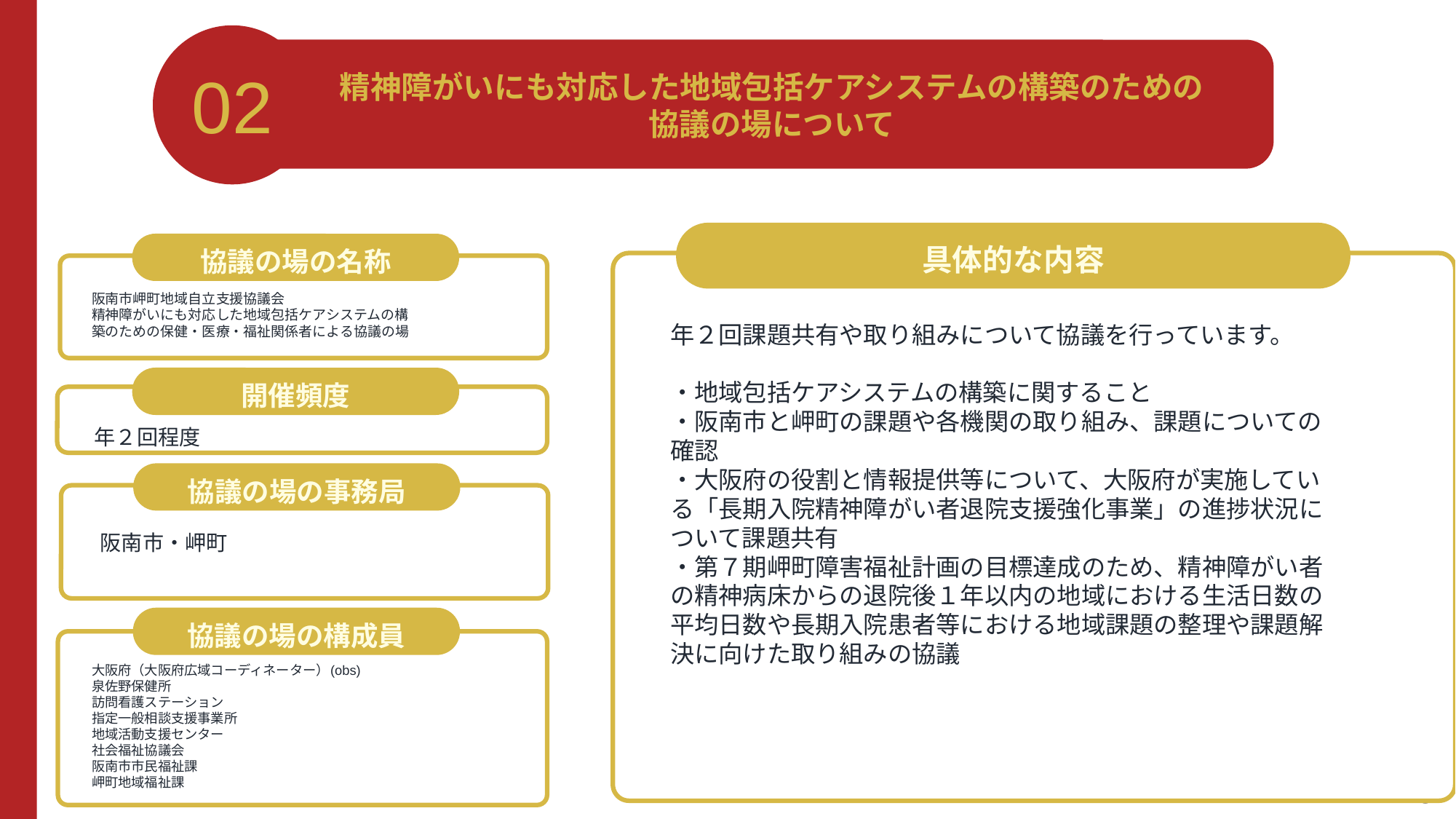

02

精神障がいにも対応した地域包括ケアシステムの構築のための
協議の場について
具体的な内容
協議の場の名称

阪南市岬町地域自立支援協議会
精神障がいにも対応した地域包括ケアシステムの構築のための保健・医療・福祉関係者による協議の場
年２回課題共有や取り組みについて協議を行っています。

・地域包括ケアシステムの構築に関すること
・阪南市と岬町の課題や各機関の取り組み、課題についての確認
・大阪府の役割と情報提供等について、大阪府が実施している「長期入院精神障がい者退院支援強化事業」の進捗状況について課題共有
・第７期岬町障害福祉計画の目標達成のため、精神障がい者の精神病床からの退院後１年以内の地域における生活日数の平均日数や長期入院患者等における地域課題の整理や課題解決に向けた取り組みの協議

開催頻度

年２回程度
協議の場の事務局

阪南市・岬町
協議の場の構成員

大阪府（大阪府広域コーディネーター）(obs)
泉佐野保健所
訪問看護ステーション
指定一般相談支援事業所
地域活動支援センター
社会福祉協議会
阪南市市民福祉課
岬町地域福祉課